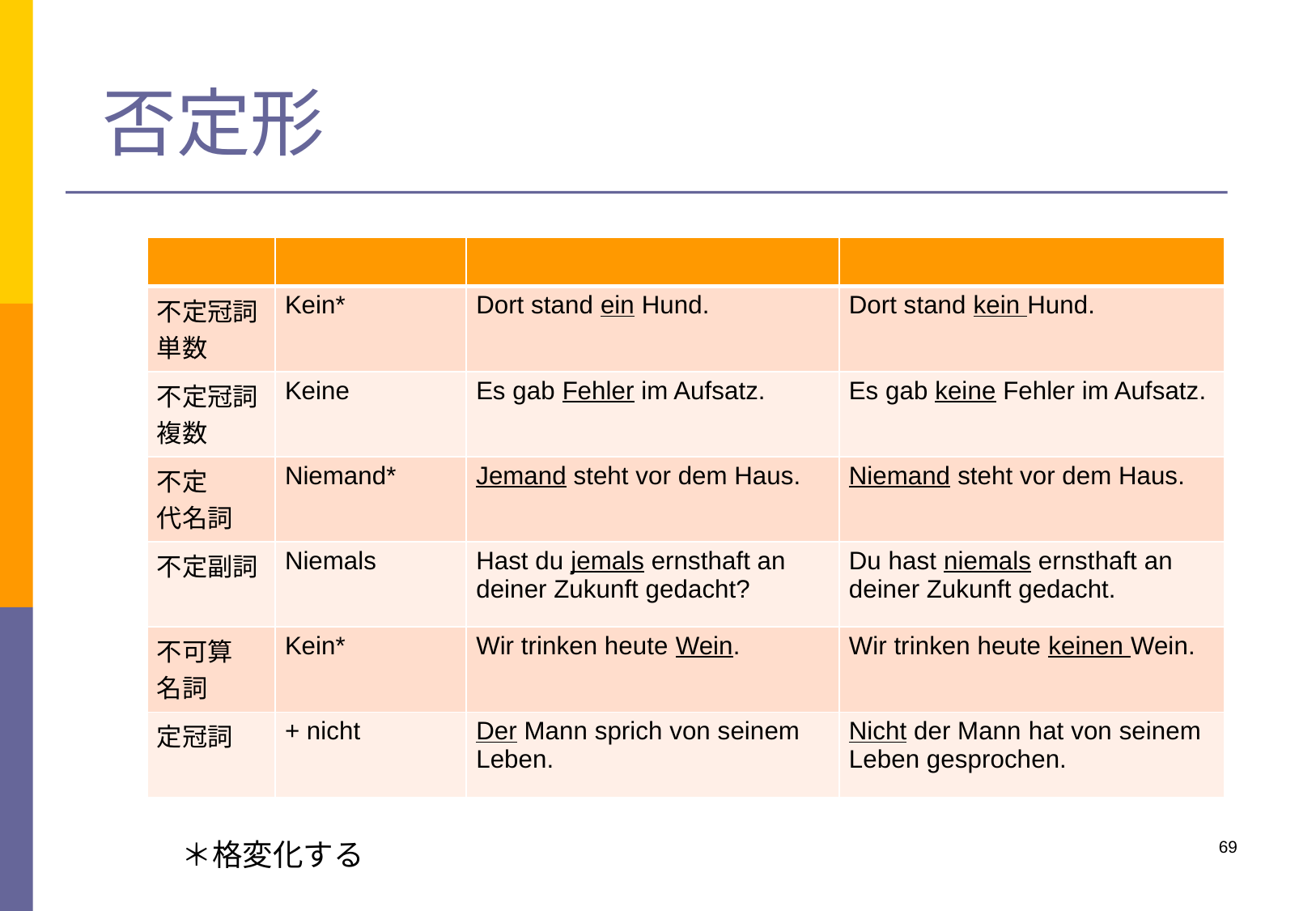

# 否定形

|  |  |  |  |
| --- | --- | --- | --- |
| 不定冠詞単数 | Kein\* | Dort stand ein Hund. | Dort stand kein Hund. |
| 不定冠詞複数 | Keine | Es gab Fehler im Aufsatz. | Es gab keine Fehler im Aufsatz. |
| 不定 代名詞 | Niemand\* | Jemand steht vor dem Haus. | Niemand steht vor dem Haus. |
| 不定副詞 | Niemals | Hast du jemals ernsthaft an deiner Zukunft gedacht? | Du hast niemals ernsthaft an deiner Zukunft gedacht. |
| 不可算 名詞 | Kein\* | Wir trinken heute Wein. | Wir trinken heute keinen Wein. |
| 定冠詞 | + nicht | Der Mann sprich von seinem Leben. | Nicht der Mann hat von seinem Leben gesprochen. |
＊格変化する
69